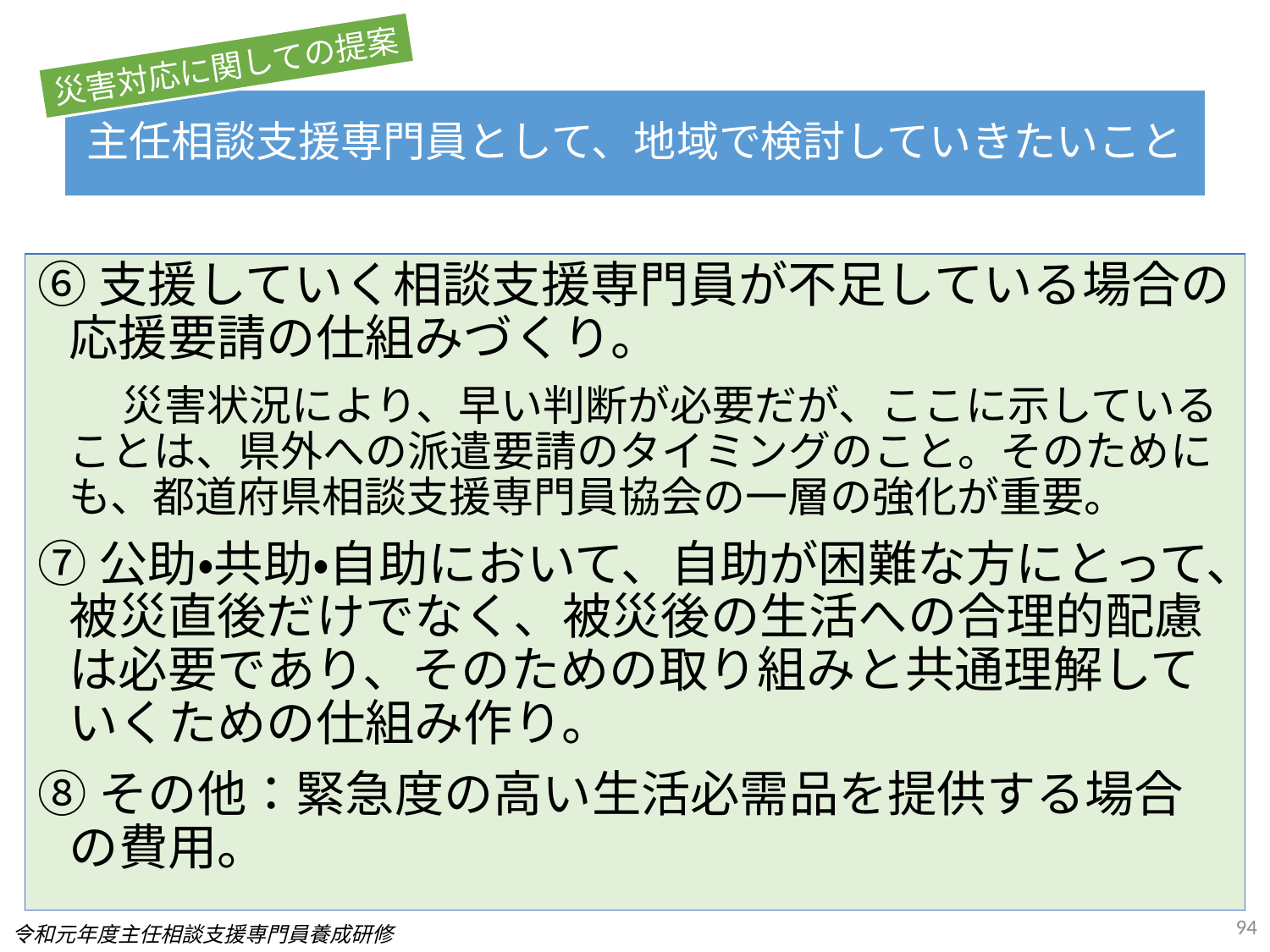

災害対応に関しての提案
# 主任相談支援専門員として、地域で検討していきたいこと
⑥支援していく相談支援専門員が不足している場合の応援要請の仕組みづくり。
　　災害状況により、早い判断が必要だが、ここに示していることは、県外への派遣要請のタイミングのこと。そのためにも、都道府県相談支援専門員協会の一層の強化が重要。
⑦公助・共助・自助において、自助が困難な方にとって、被災直後だけでなく、被災後の生活への合理的配慮は必要であり、そのための取り組みと共通理解していくための仕組み作り。
⑧その他：緊急度の高い生活必需品を提供する場合の費用。
94
令和元年度主任相談支援専門員養成研修